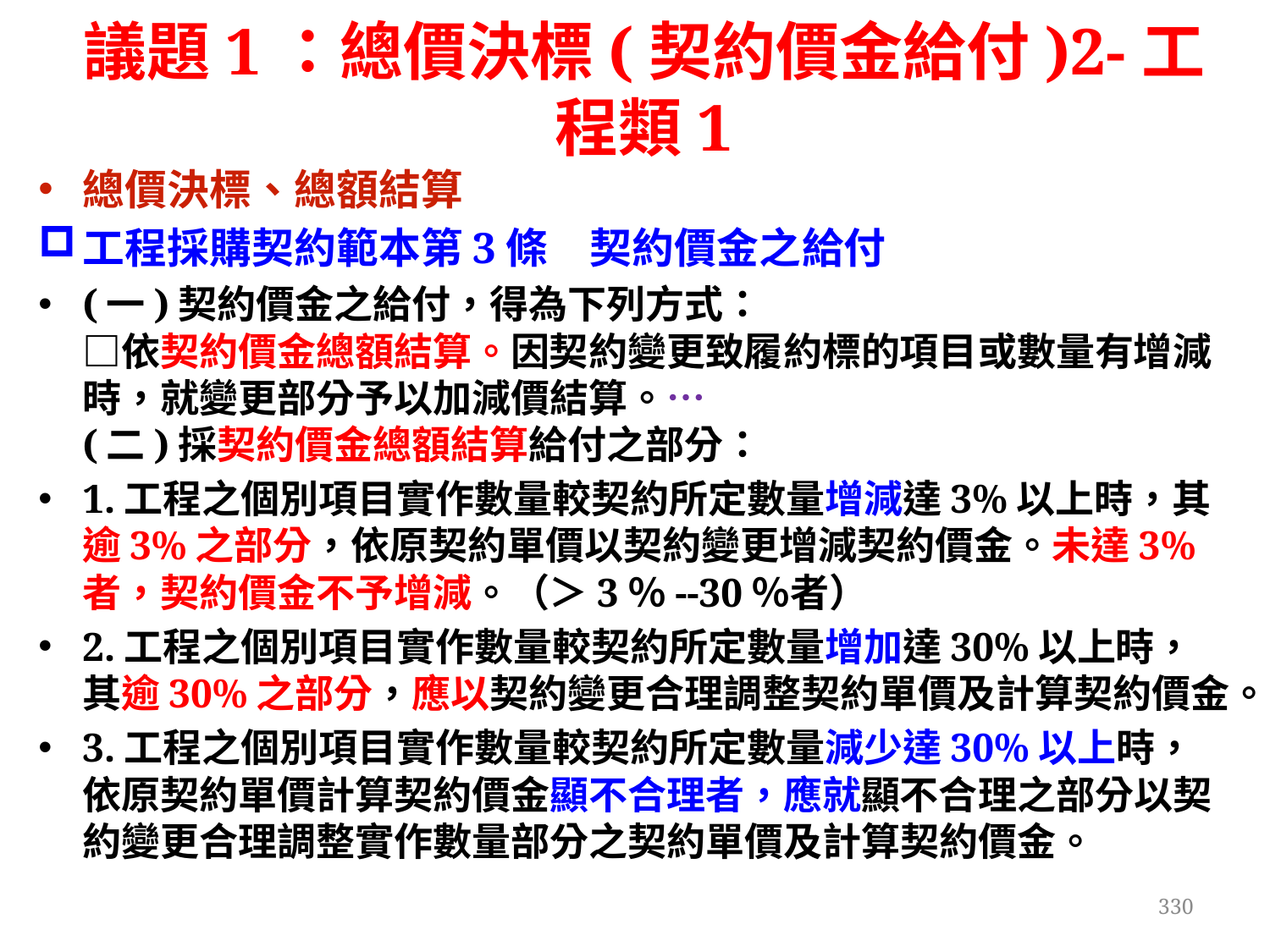

# 議題1：總價決標(契約價金給付)2-工程類1
總價決標、總額結算
工程採購契約範本第3條　契約價金之給付
(一)契約價金之給付，得為下列方式：
□依契約價金總額結算。因契約變更致履約標的項目或數量有增減時，就變更部分予以加減價結算。…
(二)採契約價金總額結算給付之部分：
1.工程之個別項目實作數量較契約所定數量增減達3%以上時，其逾3%之部分，依原契約單價以契約變更增減契約價金。未達3%者，契約價金不予增減。（＞3％--30％者）
2.工程之個別項目實作數量較契約所定數量增加達30%以上時，其逾30%之部分，應以契約變更合理調整契約單價及計算契約價金。
3.工程之個別項目實作數量較契約所定數量減少達30%以上時，依原契約單價計算契約價金顯不合理者，應就顯不合理之部分以契約變更合理調整實作數量部分之契約單價及計算契約價金。
330